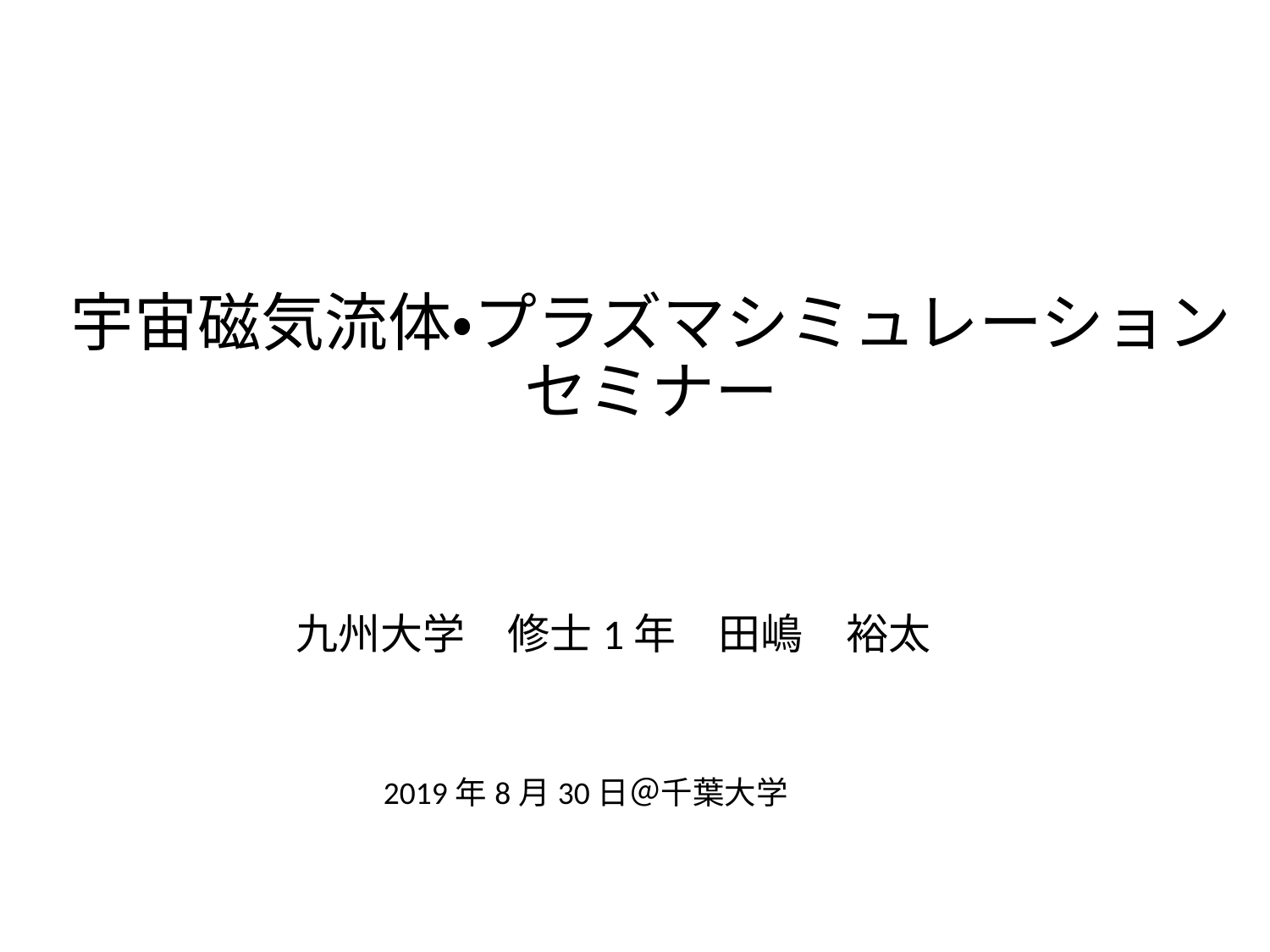

# 宇宙磁気流体・プラズマシミュレーションセミナー
九州大学　修士1年　田嶋　裕太
2019年8月30日＠千葉大学